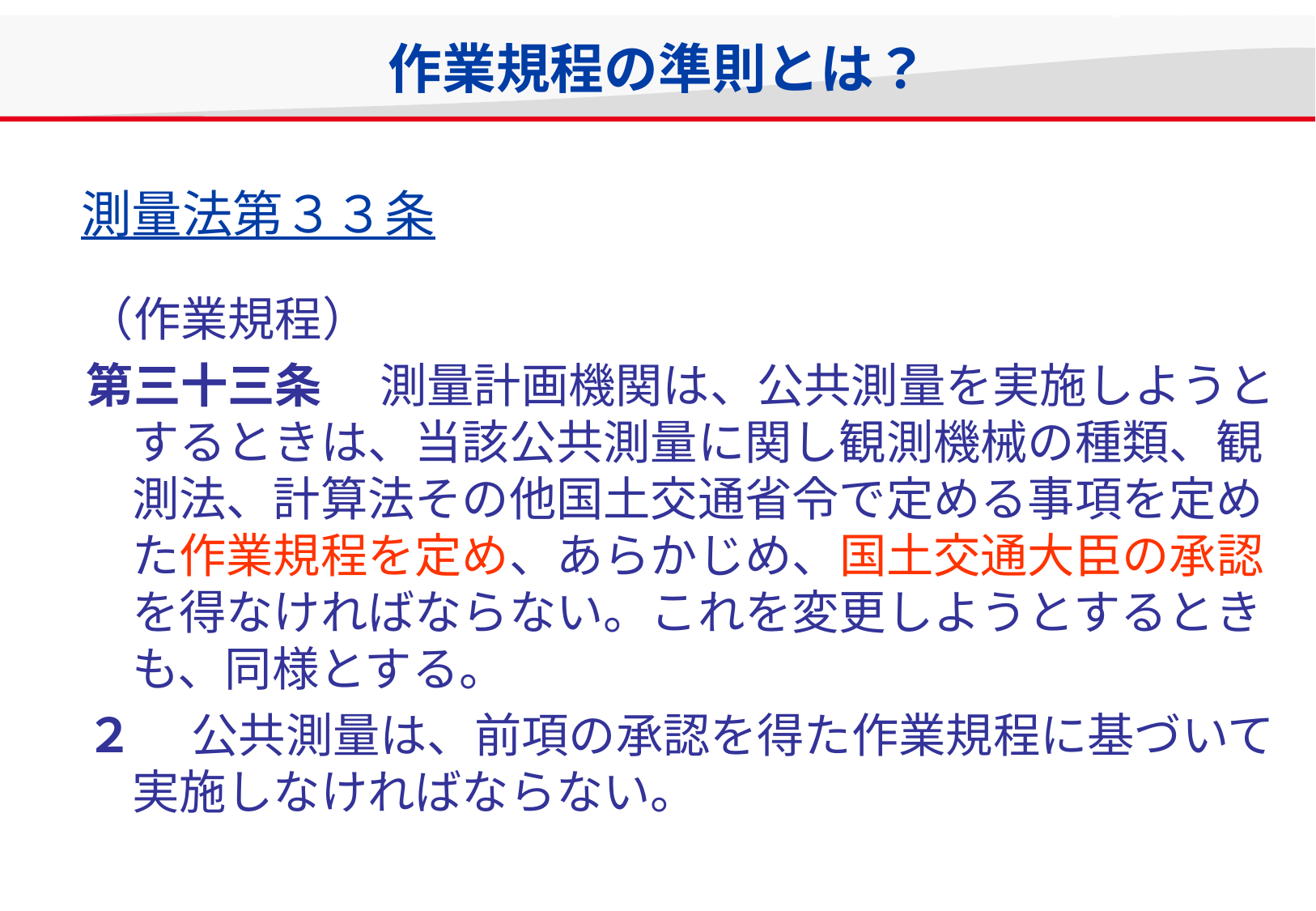

# 作業規程の準則とは？
測量法第３３条
（作業規程）
第三十三条 　測量計画機関は、公共測量を実施しようとするときは、当該公共測量に関し観測機械の種類、観測法、計算法その他国土交通省令で定める事項を定めた作業規程を定め、あらかじめ、国土交通大臣の承認を得なければならない。これを変更しようとするときも、同様とする。
２ 　公共測量は、前項の承認を得た作業規程に基づいて実施しなければならない。